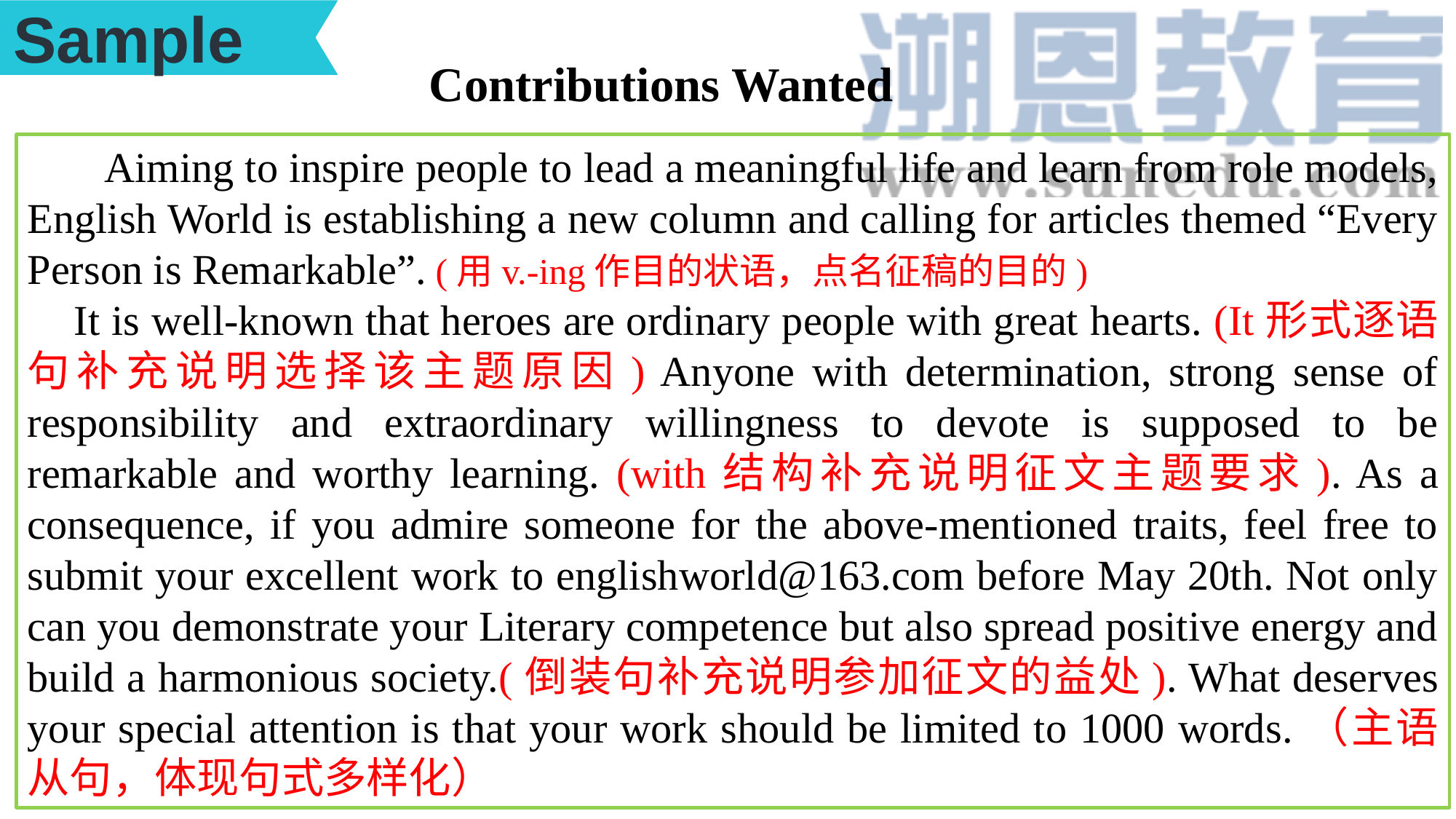

Sample

Contributions Wanted
       Aiming to inspire people to lead a meaningful life and learn from role models, English World is establishing a new column and calling for articles themed “Every Person is Remarkable”. (用v.-ing作目的状语，点名征稿的目的)
    It is well-known that heroes are ordinary people with great hearts. (It形式逐语句补充说明选择该主题原因) Anyone with determination, strong sense of responsibility and extraordinary willingness to devote is supposed to be remarkable and worthy learning. (with结构补充说明征文主题要求). As a consequence, if you admire someone for the above-mentioned traits, feel free to submit your excellent work to englishworld@163.com before May 20th. Not only can you demonstrate your Literary competence but also spread positive energy and build a harmonious society.(倒装句补充说明参加征文的益处). What deserves your special attention is that your work should be limited to 1000 words.（主语从句，体现句式多样化）